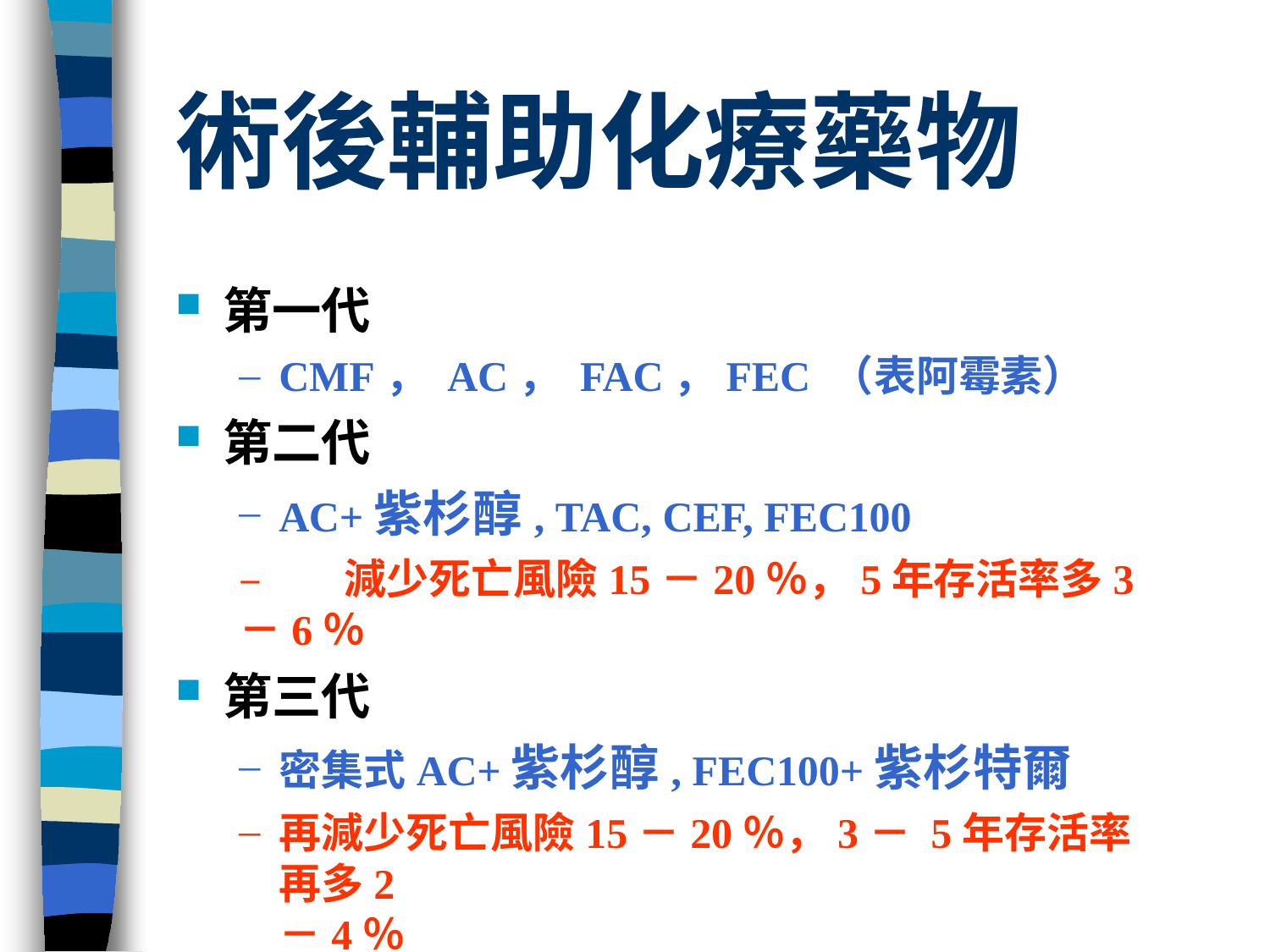

# 術後輔助化療藥物

第一代
CMF， AC， FAC，FEC （表阿霉素）
第二代
AC+紫杉醇, TAC, CEF, FEC100
–	減少死亡風險15－20％，5年存活率多3－6％
第三代
密集式AC+紫杉醇, FEC100+紫杉特爾
再減少死亡風險15－20％，3－ 5年存活率再多2
－4％